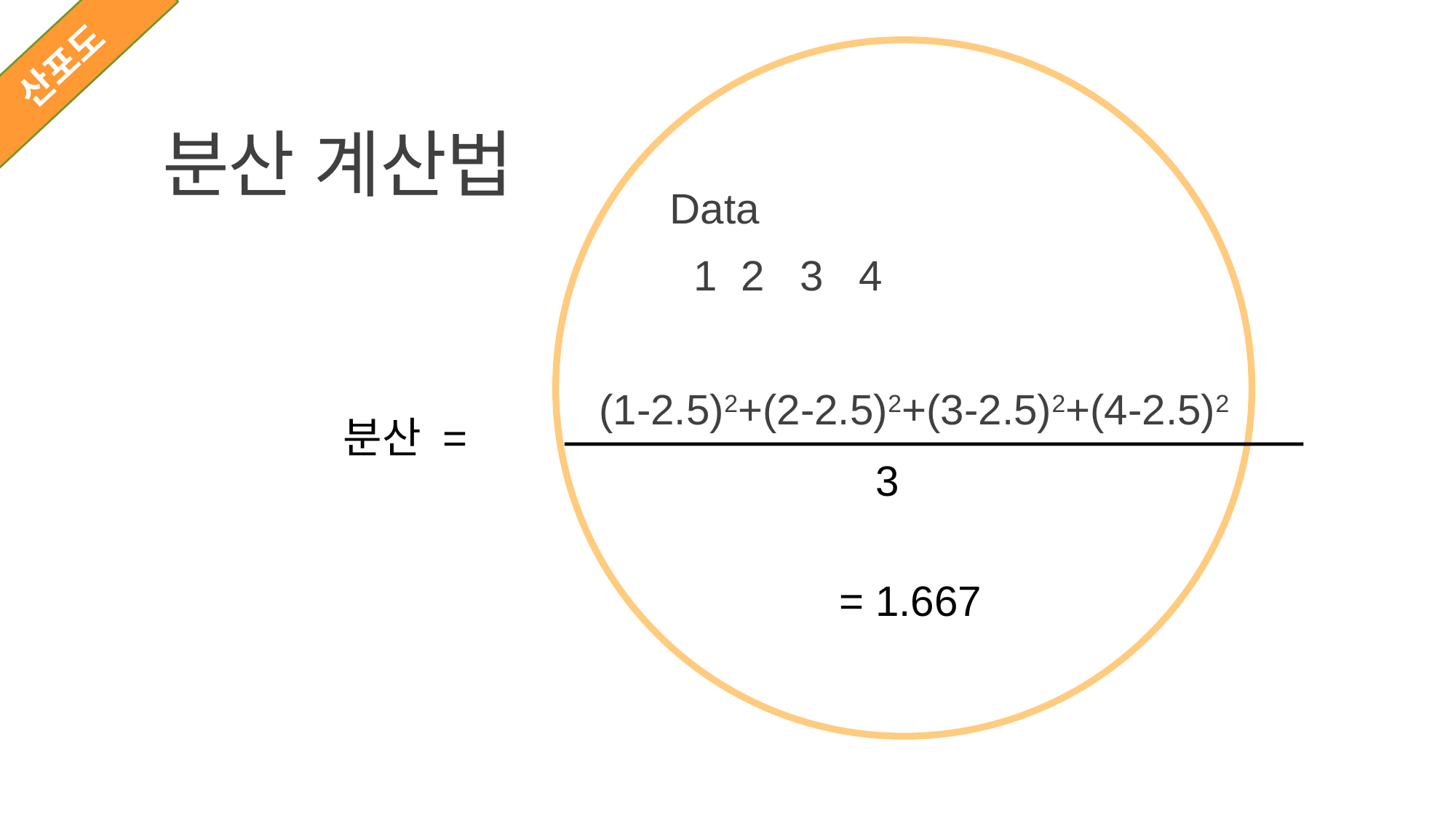

산포도
# 분산 계산법

          Data
            1  2   3   4

    (1-2.5)2+(2-2.5)2+(3-2.5)2+(4-2.5)2
분산 =

4
3
= 1.667